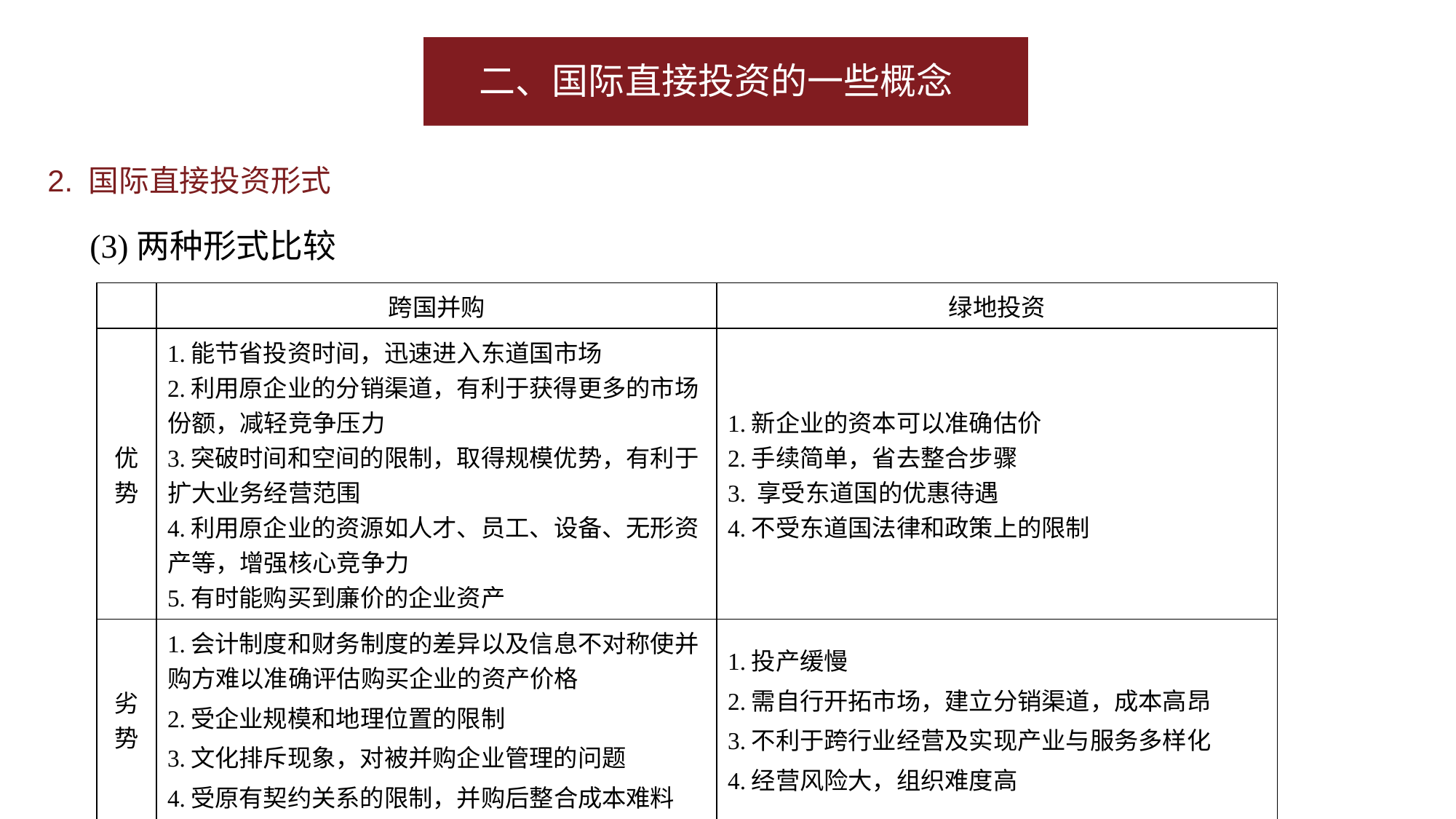

二、国际直接投资的一些概念
2. 国际直接投资形式
(3)两种形式比较
|  | 跨国并购 | 绿地投资 |
| --- | --- | --- |
| 优势 | 1.能节省投资时间，迅速进入东道国市场 2.利用原企业的分销渠道，有利于获得更多的市场份额，减轻竞争压力 3.突破时间和空间的限制，取得规模优势，有利于扩大业务经营范围 4.利用原企业的资源如人才、员工、设备、无形资产等，增强核心竞争力 5.有时能购买到廉价的企业资产 | 1.新企业的资本可以准确估价 2.手续简单，省去整合步骤 3. 享受东道国的优惠待遇 4.不受东道国法律和政策上的限制 |
| 劣势 | 1.会计制度和财务制度的差异以及信息不对称使并购方难以准确评估购买企业的资产价格 2.受企业规模和地理位置的限制 3.文化排斥现象，对被并购企业管理的问题 4.受原有契约关系的限制，并购后整合成本难料 | 1.投产缓慢 2.需自行开拓市场，建立分销渠道，成本高昂 3.不利于跨行业经营及实现产业与服务多样化 4.经营风险大，组织难度高 |